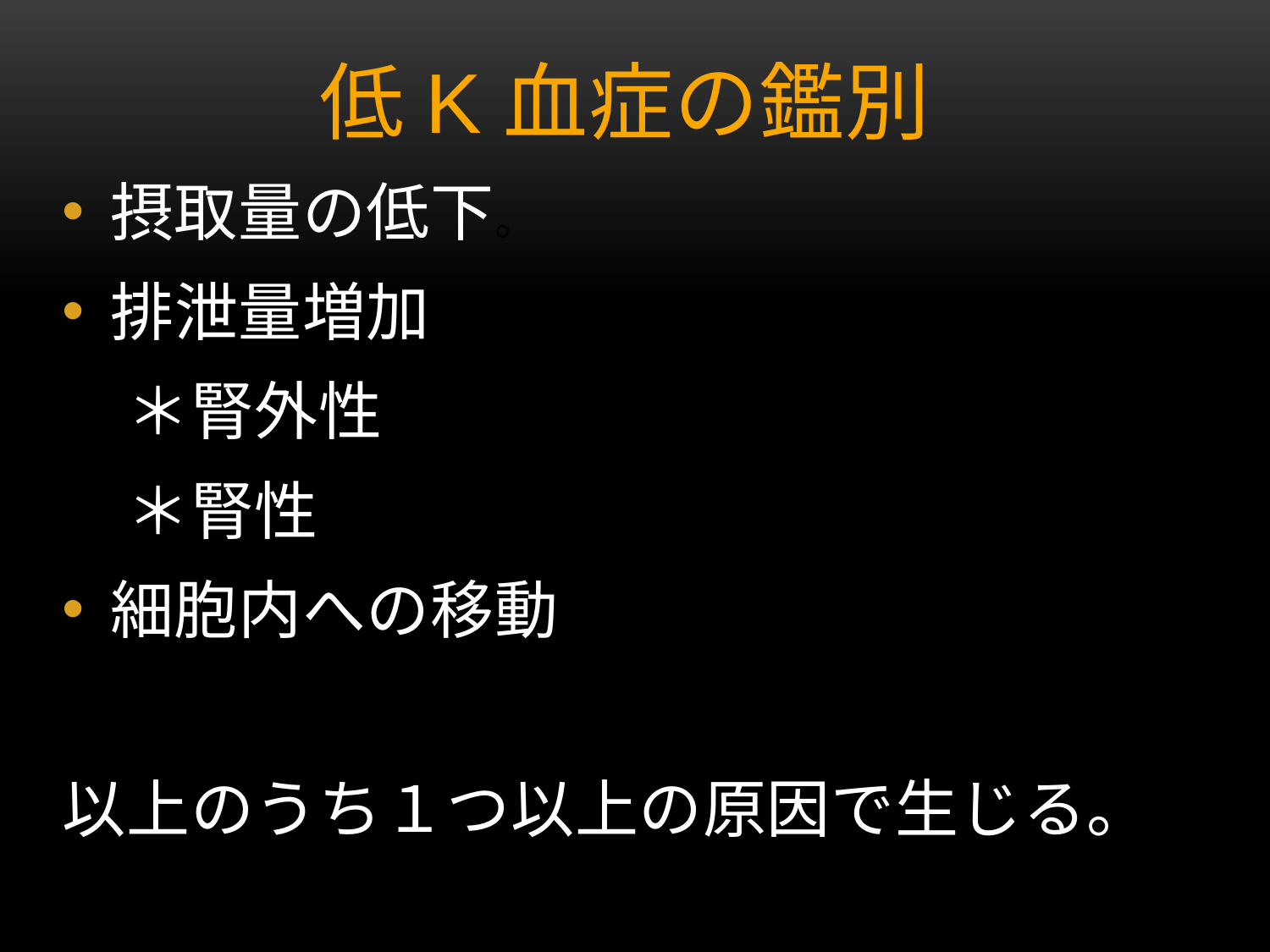

# 低K血症の鑑別
摂取量の低下。
排泄量増加
　＊腎外性
　＊腎性
細胞内への移動

以上のうち１つ以上の原因で生じる。